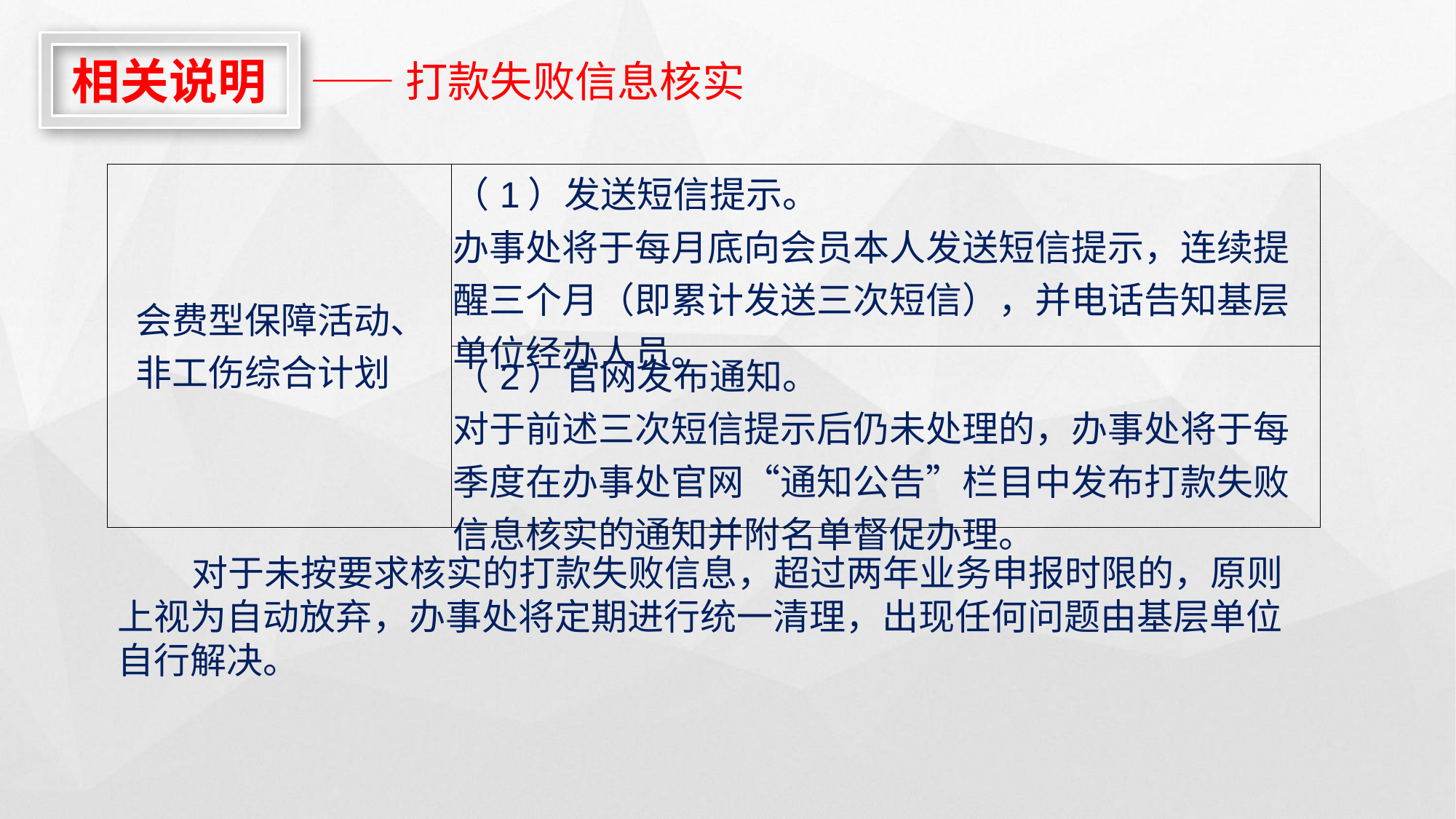

相关说明
——打款失败信息核实
| 会费型保障活动、 非工伤综合计划 | （1）发送短信提示。 办事处将于每月底向会员本人发送短信提示，连续提醒三个月（即累计发送三次短信），并电话告知基层单位经办人员。 |
| --- | --- |
|  | （2）官网发布通知。 对于前述三次短信提示后仍未处理的，办事处将于每季度在办事处官网“通知公告”栏目中发布打款失败信息核实的通知并附名单督促办理。 |
  对于未按要求核实的打款失败信息，超过两年业务申报时限的，原则上视为自动放弃，办事处将定期进行统一清理，出现任何问题由基层单位自行解决。